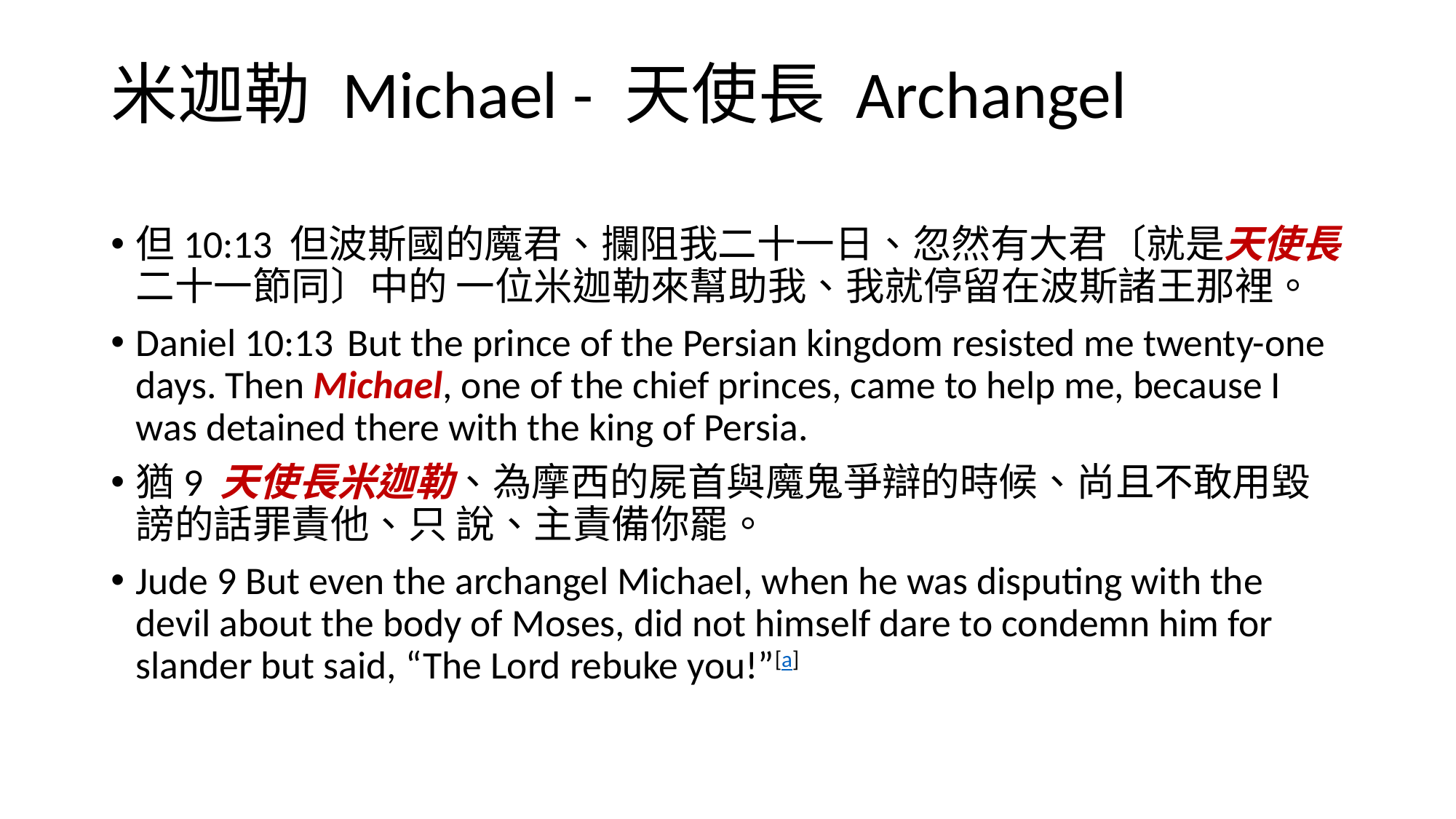

# 米迦勒 Michael - 天使長 Archangel

但10:13 但波斯國的魔君、攔阻我二十一日、忽然有大君〔就是天使長二十一節同〕中的 一位米迦勒來幫助我、我就停留在波斯諸王那裡。
Daniel 10:13  But the prince of the Persian kingdom resisted me twenty-one days. Then Michael, one of the chief princes, came to help me, because I was detained there with the king of Persia.
猶9 天使長米迦勒、為摩西的屍首與魔鬼爭辯的時候、尚且不敢用毀謗的話罪責他、只 說、主責備你罷。
Jude 9 But even the archangel Michael, when he was disputing with the devil about the body of Moses, did not himself dare to condemn him for slander but said, “The Lord rebuke you!”[a]